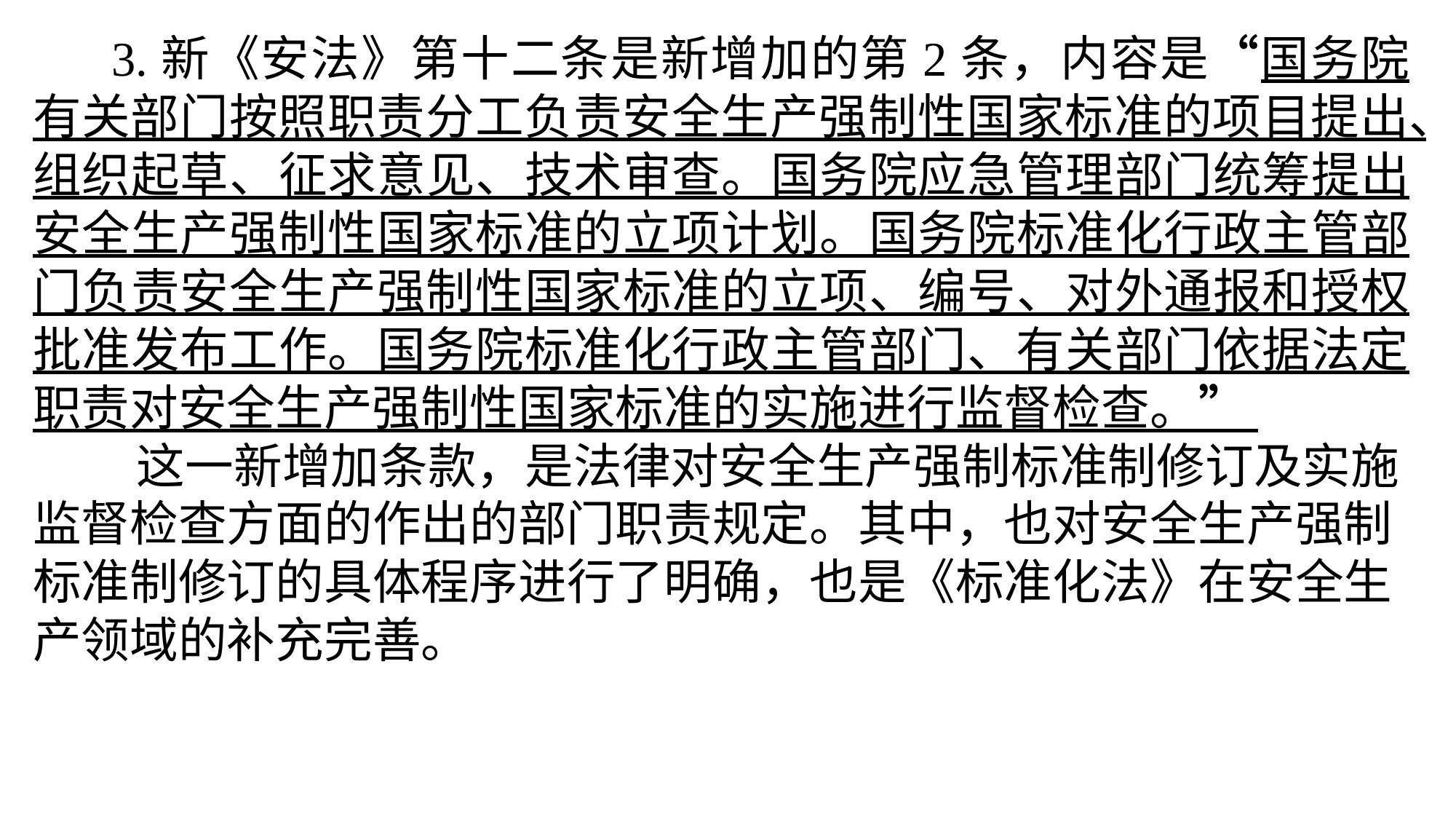

3.新《安法》第十二条是新增加的第2条，内容是“国务院有关部门按照职责分工负责安全生产强制性国家标准的项目提出、组织起草、征求意见、技术审查。国务院应急管理部门统筹提出安全生产强制性国家标准的立项计划。国务院标准化行政主管部门负责安全生产强制性国家标准的立项、编号、对外通报和授权批准发布工作。国务院标准化行政主管部门、有关部门依据法定职责对安全生产强制性国家标准的实施进行监督检查。”
    这一新增加条款，是法律对安全生产强制标准制修订及实施监督检查方面的作出的部门职责规定。其中，也对安全生产强制标准制修订的具体程序进行了明确，也是《标准化法》在安全生产领域的补充完善。